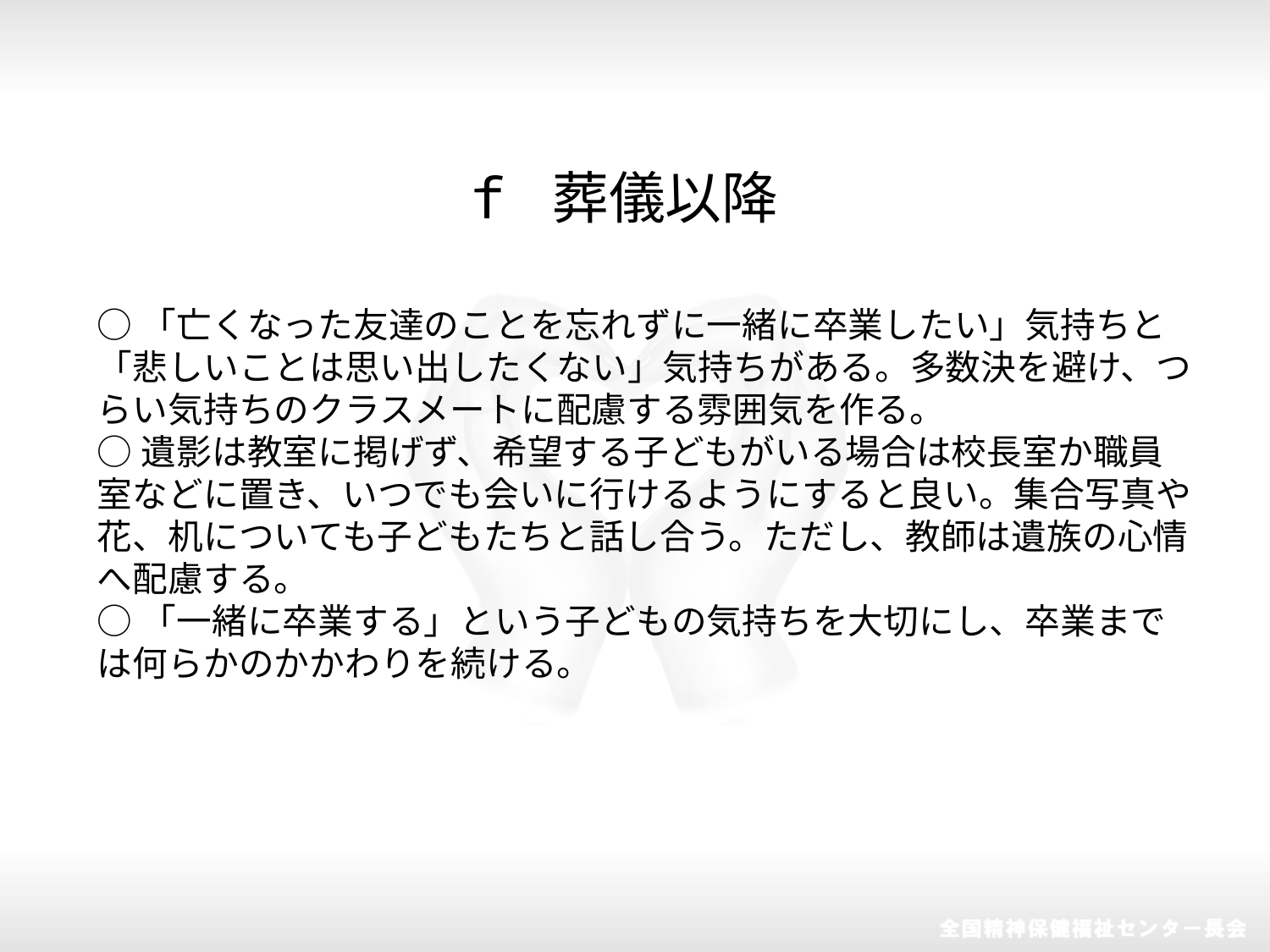

f 葬儀以降
○「亡くなった友達のことを忘れずに一緒に卒業したい」気持ちと「悲しいことは思い出したくない」気持ちがある。多数決を避け、つらい気持ちのクラスメートに配慮する雰囲気を作る。
○遺影は教室に掲げず、希望する子どもがいる場合は校長室か職員室などに置き、いつでも会いに行けるようにすると良い。集合写真や花、机についても子どもたちと話し合う。ただし、教師は遺族の心情へ配慮する。
○「一緒に卒業する」という子どもの気持ちを大切にし、卒業までは何らかのかかわりを続ける。